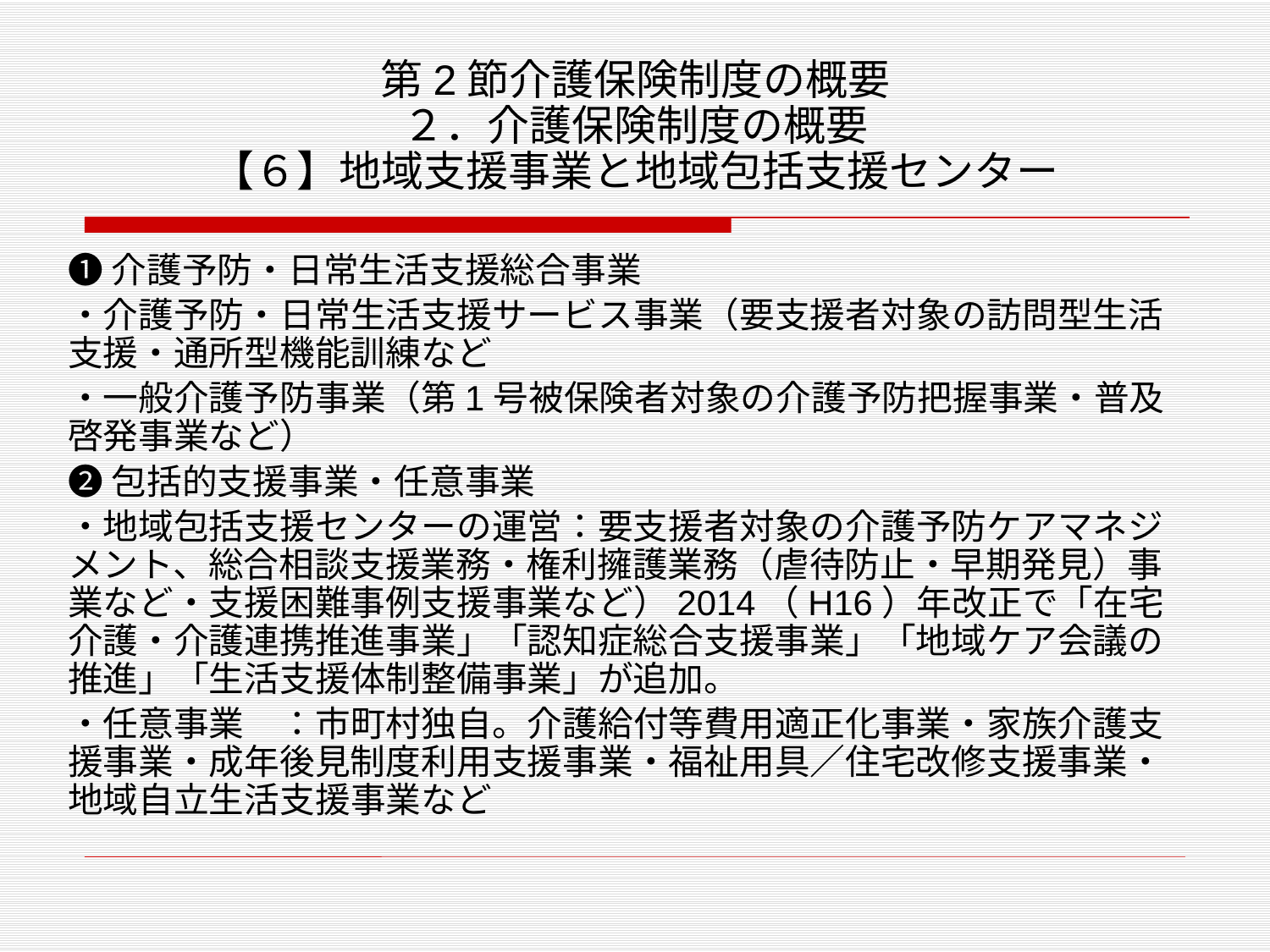

# 第2節介護保険制度の概要 ２．介護保険制度の概要 【６】地域支援事業と地域包括支援センター
❶介護予防・日常生活支援総合事業
・介護予防・日常生活支援サービス事業（要支援者対象の訪問型生活支援・通所型機能訓練など
・一般介護予防事業（第1号被保険者対象の介護予防把握事業・普及啓発事業など）
❷包括的支援事業・任意事業
・地域包括支援センターの運営：要支援者対象の介護予防ケアマネジメント、総合相談支援業務・権利擁護業務（虐待防止・早期発見）事業など・支援困難事例支援事業など）2014（H16）年改正で「在宅介護・介護連携推進事業」「認知症総合支援事業」「地域ケア会議の推進」「生活支援体制整備事業」が追加。
・任意事業　：市町村独自。介護給付等費用適正化事業・家族介護支援事業・成年後見制度利用支援事業・福祉用具／住宅改修支援事業・地域自立生活支援事業など